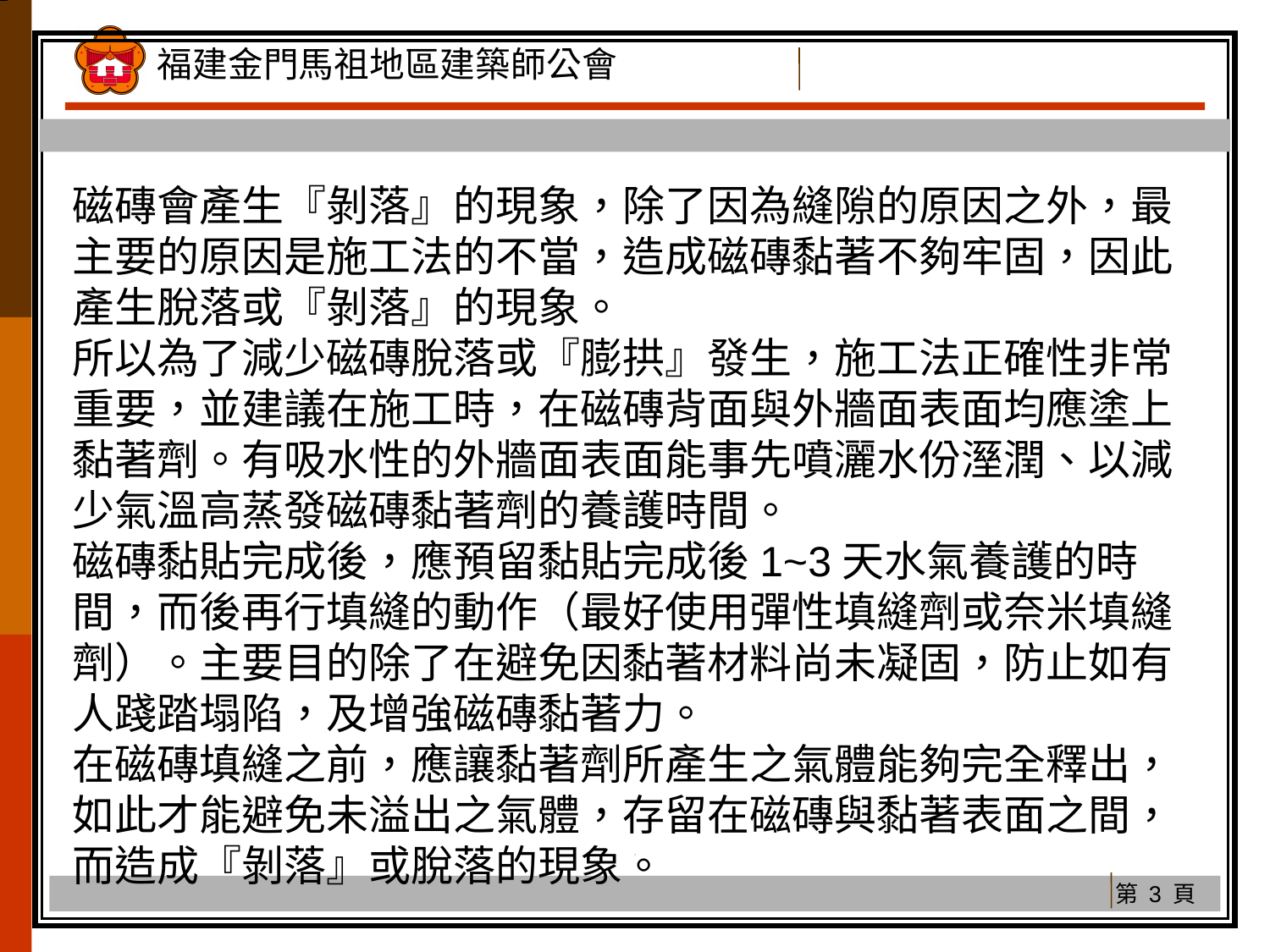

磁磚會產生『剝落』的現象，除了因為縫隙的原因之外，最主要的原因是施工法的不當，造成磁磚黏著不夠牢固，因此產生脫落或『剝落』的現象。
所以為了減少磁磚脫落或『膨拱』發生，施工法正確性非常重要，並建議在施工時，在磁磚背面與外牆面表面均應塗上黏著劑。有吸水性的外牆面表面能事先噴灑水份溼潤、以減少氣溫高蒸發磁磚黏著劑的養護時間。
磁磚黏貼完成後，應預留黏貼完成後1~3天水氣養護的時間，而後再行填縫的動作（最好使用彈性填縫劑或奈米填縫劑）。主要目的除了在避免因黏著材料尚未凝固，防止如有人踐踏塌陷，及增強磁磚黏著力。
在磁磚填縫之前，應讓黏著劑所產生之氣體能夠完全釋出，如此才能避免未溢出之氣體，存留在磁磚與黏著表面之間，而造成『剝落』或脫落的現象。

第 3 頁